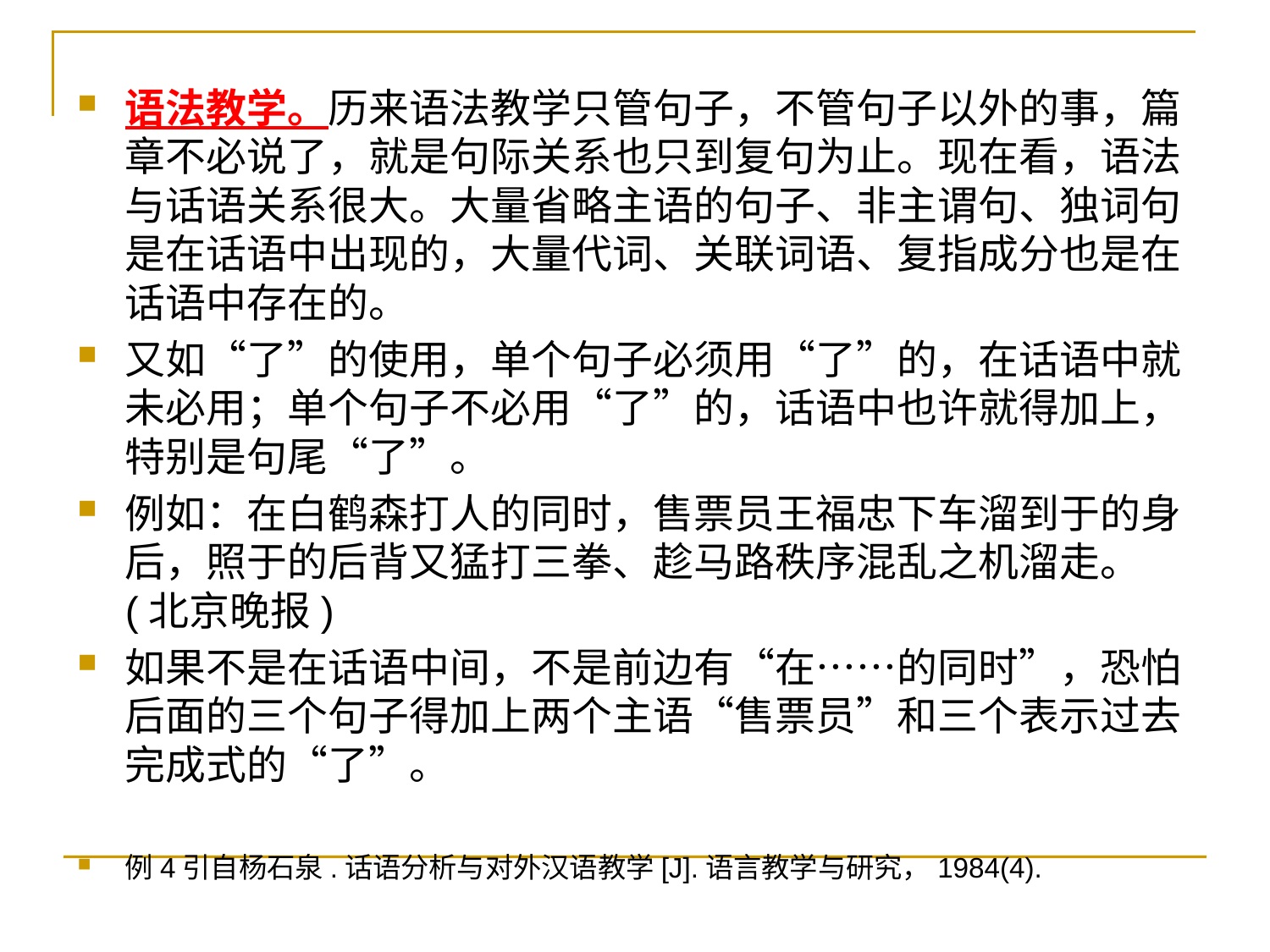

语法教学。历来语法教学只管句子，不管句子以外的事，篇章不必说了，就是句际关系也只到复句为止。现在看，语法与话语关系很大。大量省略主语的句子、非主谓句、独词句是在话语中出现的，大量代词、关联词语、复指成分也是在话语中存在的。
又如“了”的使用，单个句子必须用“了”的，在话语中就未必用；单个句子不必用“了”的，话语中也许就得加上，特别是句尾“了”。
例如：在白鹤森打人的同时，售票员王福忠下车溜到于的身后，照于的后背又猛打三拳、趁马路秩序混乱之机溜走。(北京晚报)
如果不是在话语中间，不是前边有“在……的同时”，恐怕后面的三个句子得加上两个主语“售票员”和三个表示过去完成式的“了”。

例4引自杨石泉.话语分析与对外汉语教学[J].语言教学与研究，1984(4).